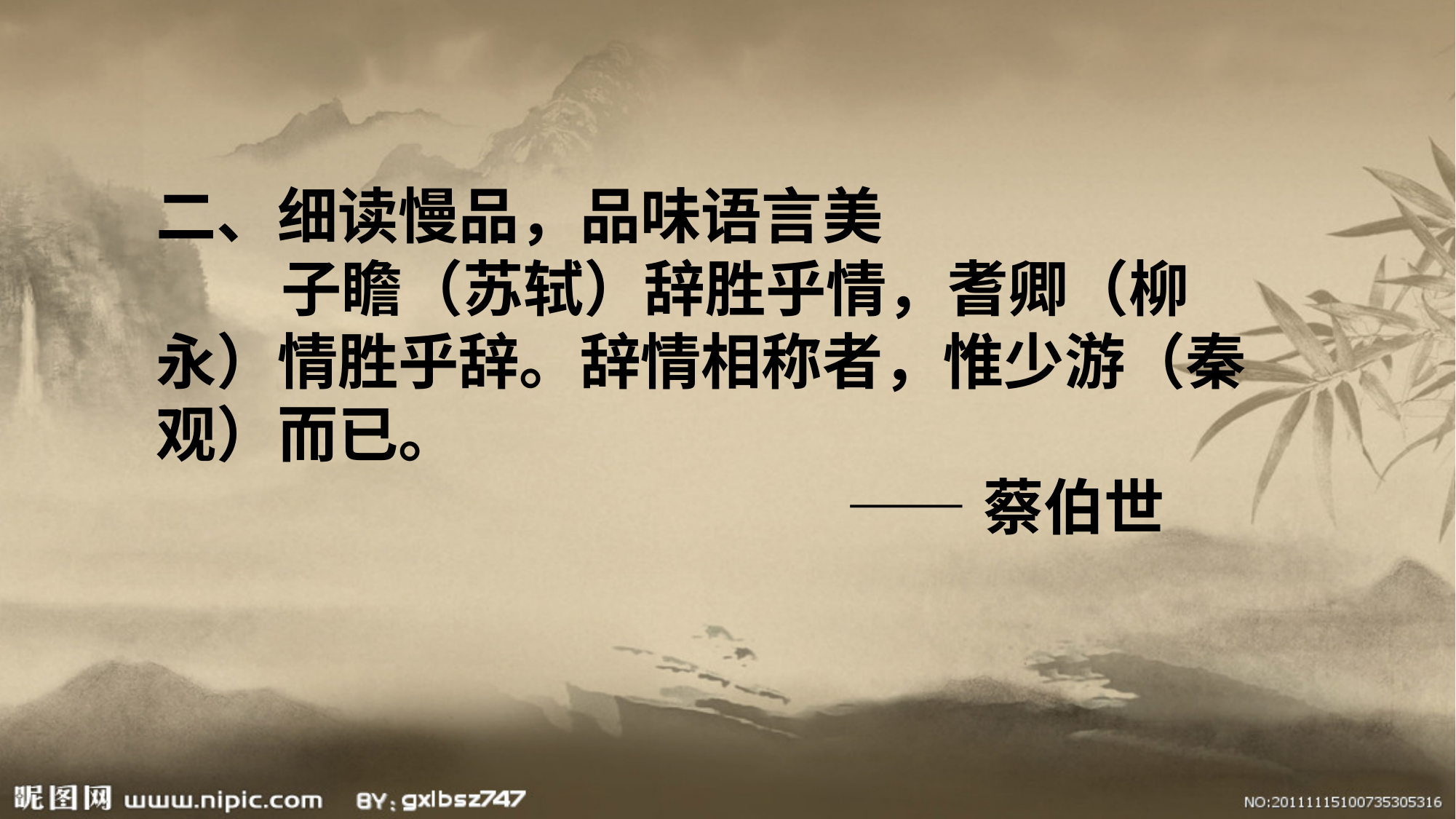

二、细读慢品，品味语言美
        子瞻（苏轼）辞胜乎情，耆卿（柳永）情胜乎辞。辞情相称者，惟少游（秦观）而已。
                                                  ——蔡伯世